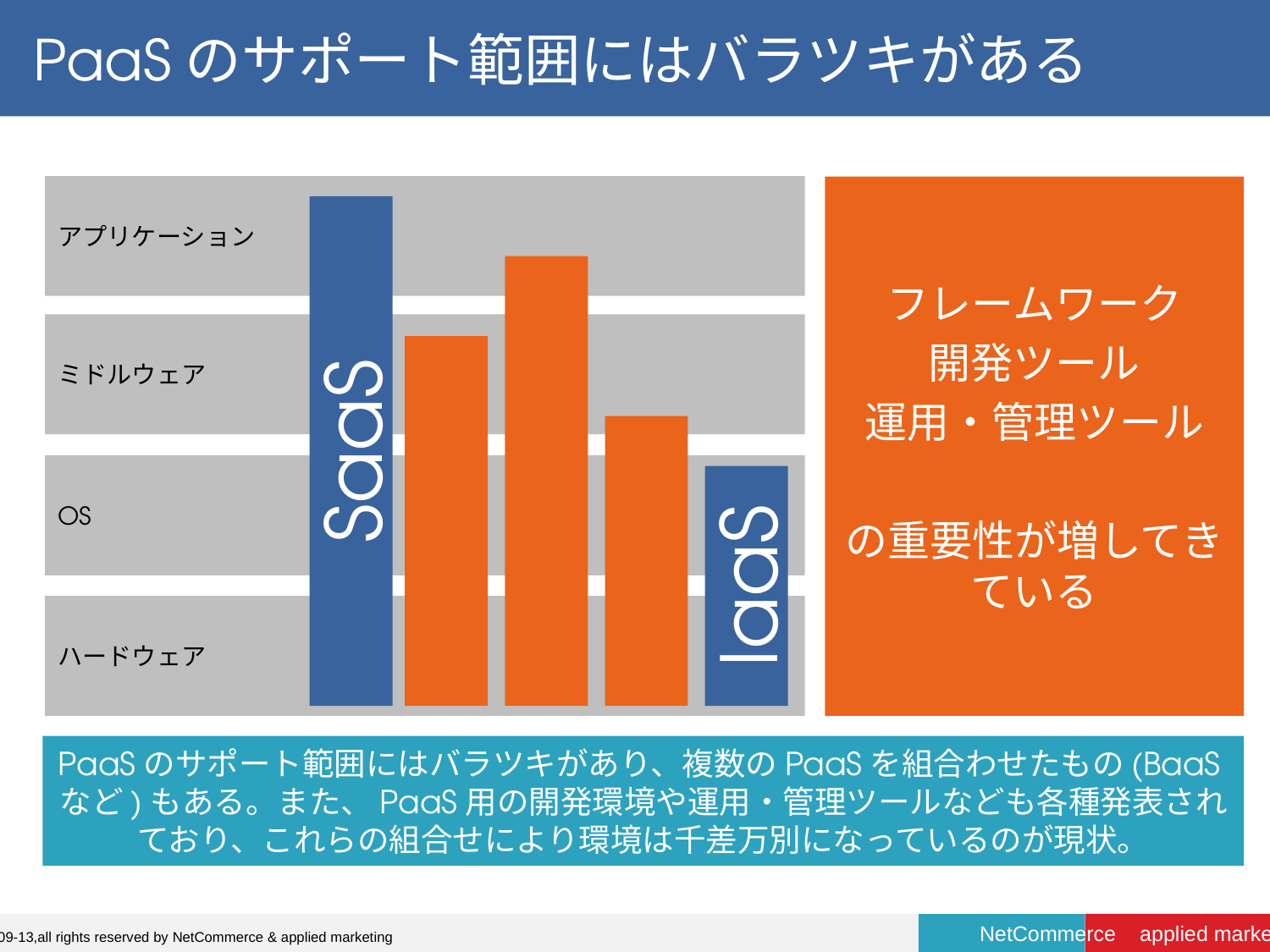

# PaaSのサポート範囲にはバラツキがある
アプリケーション
フレームワーク
開発ツール
運用・管理ツール

の重要性が増してきている
ミドルウェア
SaaS

OS

IaaS
ハードウェア
PaaSのサポート範囲にはバラツキがあり、複数のPaaSを組合わせたもの(BaaSなど)もある。また、PaaS用の開発環境や運用・管理ツールなども各種発表されており、これらの組合せにより環境は千差万別になっているのが現状。